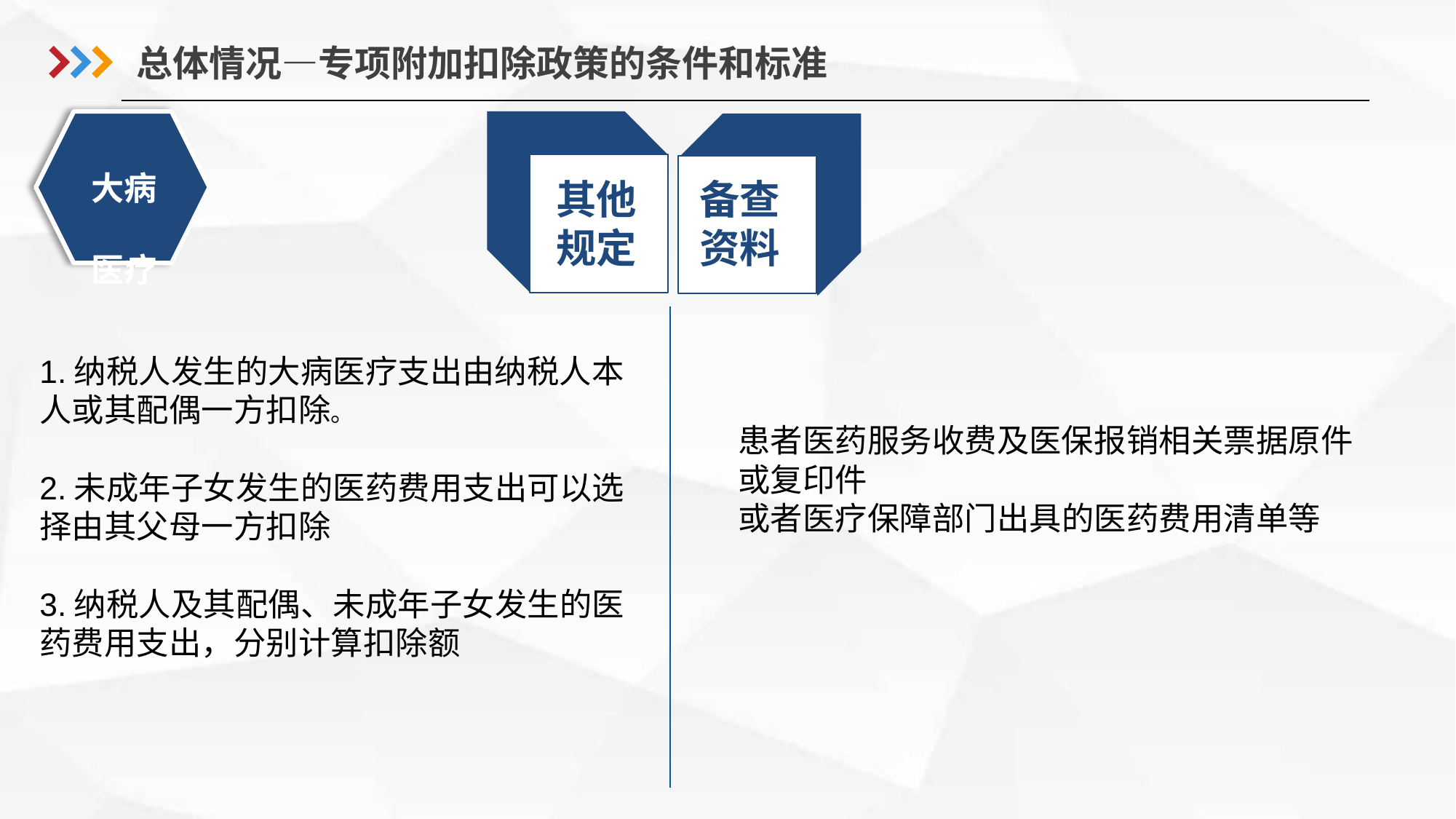

总体情况—专项附加扣除政策的条件和标准

其他
规定

大病
医疗
备查
资料
1.纳税人发生的大病医疗支出由纳税人本人或其配偶一方扣除。

2.未成年子女发生的医药费用支出可以选择由其父母一方扣除

3.纳税人及其配偶、未成年子女发生的医药费用支出，分别计算扣除额
患者医药服务收费及医保报销相关票据原件或复印件
或者医疗保障部门出具的医药费用清单等